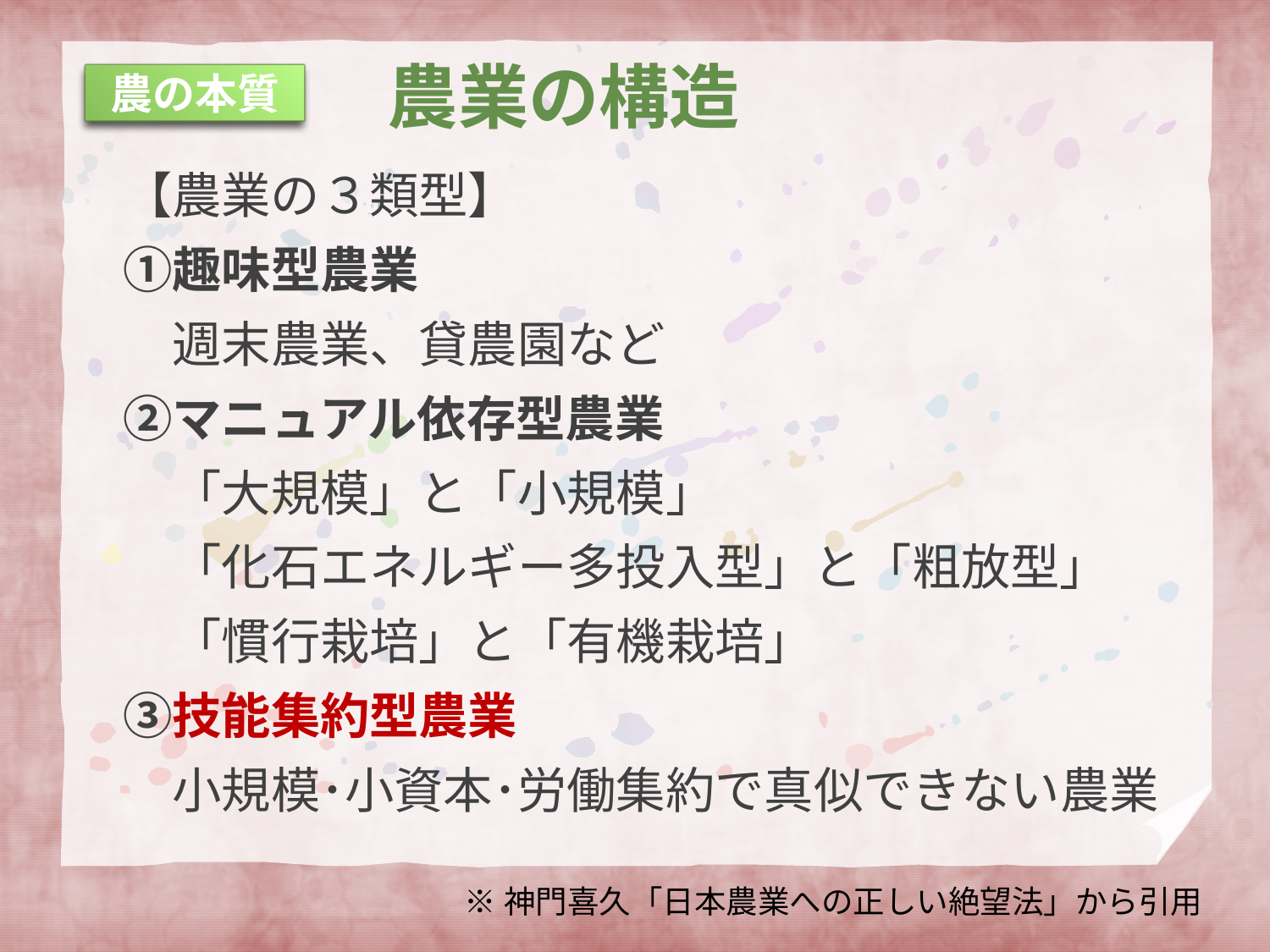

農業の構造
農の本質
　【農業の３類型】
　①趣味型農業
　　週末農業、貸農園など
　②マニュアル依存型農業
　　「大規模」と「小規模」
　　「化石エネルギー多投入型」と「粗放型」
　　「慣行栽培」と「有機栽培」
　③技能集約型農業
　　小規模･小資本･労働集約で真似できない農業

※神門喜久「日本農業への正しい絶望法」から引用